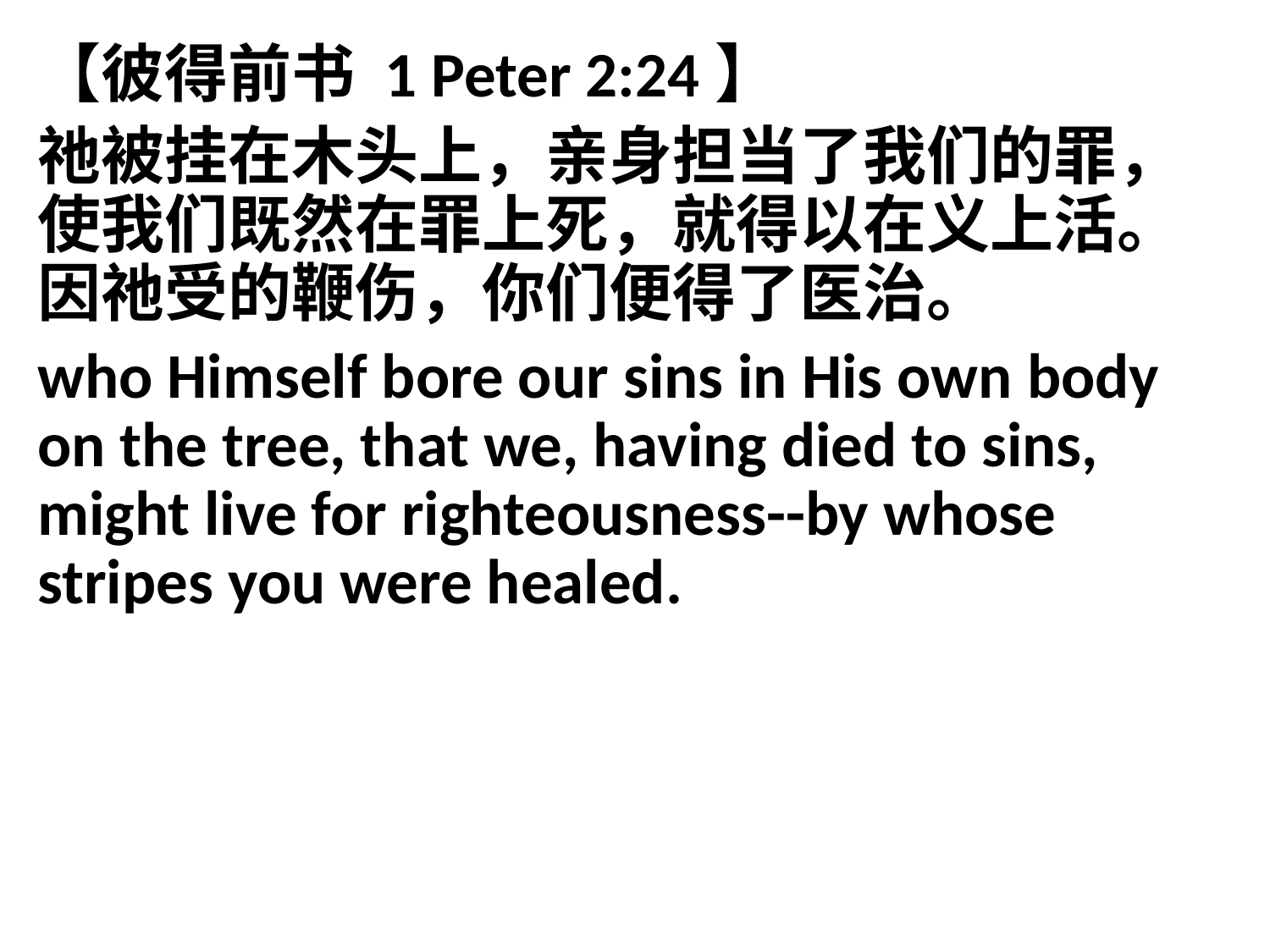

【彼得前书 1 Peter 2:24】
祂被挂在木头上，亲身担当了我们的罪，使我们既然在罪上死，就得以在义上活。因祂受的鞭伤，你们便得了医治。
who Himself bore our sins in His own body on the tree, that we, having died to sins, might live for righteousness--by whose stripes you were healed.